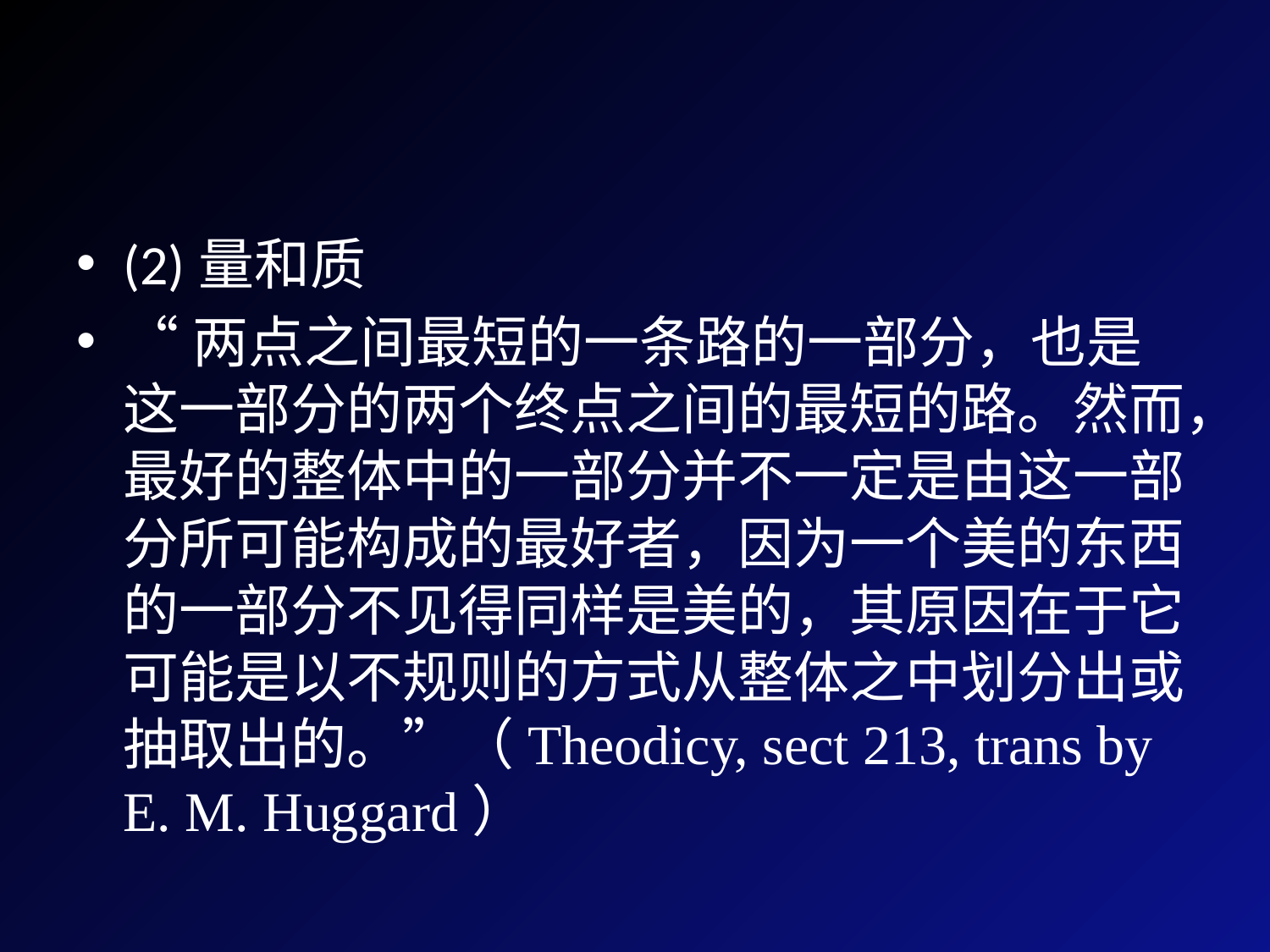

#
(2)量和质
“两点之间最短的一条路的一部分，也是这一部分的两个终点之间的最短的路。然而，最好的整体中的一部分并不一定是由这一部分所可能构成的最好者，因为一个美的东西的一部分不见得同样是美的，其原因在于它可能是以不规则的方式从整体之中划分出或抽取出的。”（Theodicy, sect 213, trans by E. M. Huggard）